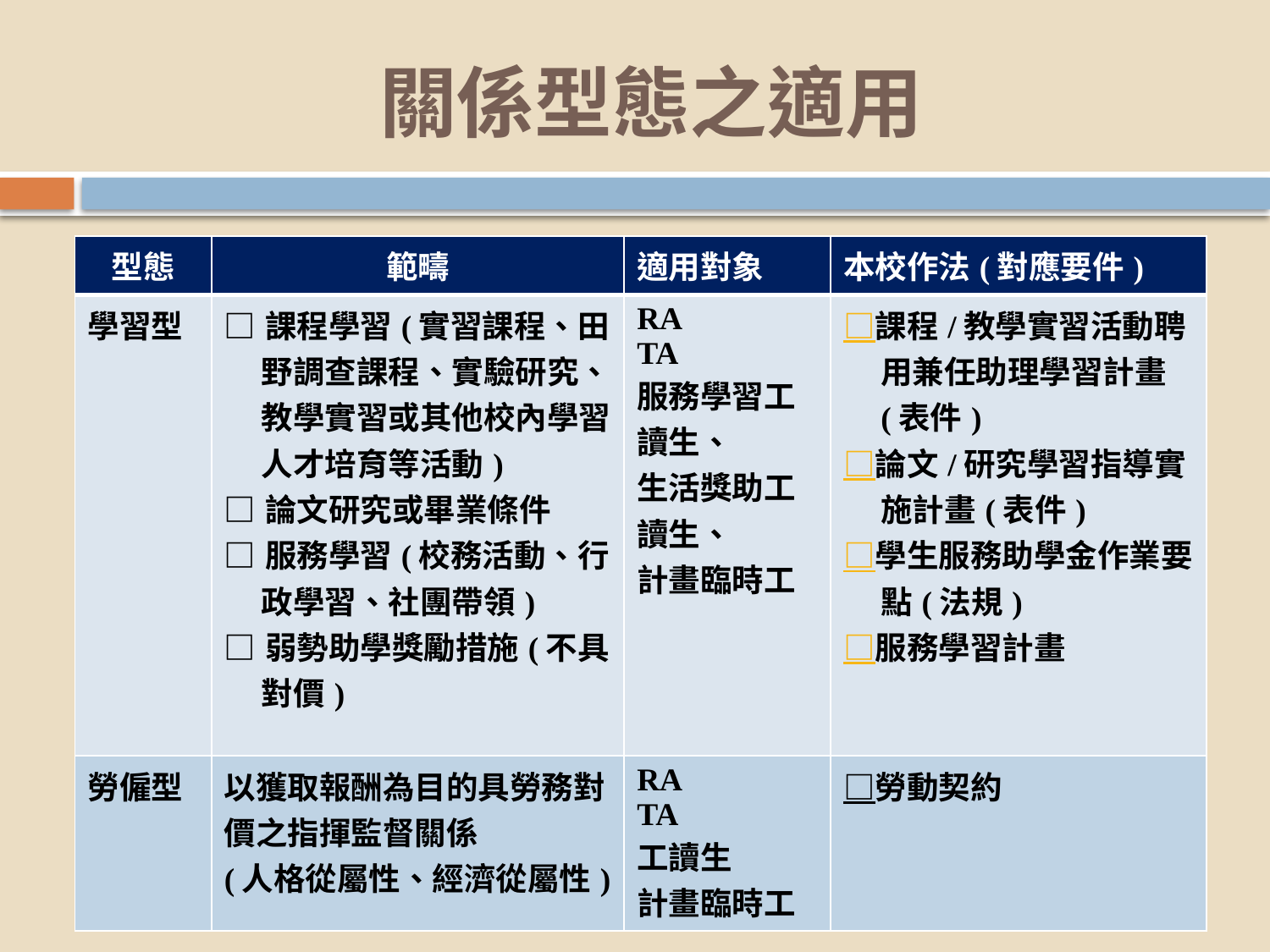

# 關係型態之適用
| 型態 | 範疇 | 適用對象 | 本校作法(對應要件) |
| --- | --- | --- | --- |
| 學習型 | □課程學習(實習課程、田野調查課程、實驗研究、教學實習或其他校內學習人才培育等活動) □論文研究或畢業條件 □服務學習(校務活動、行政學習、社團帶領) □弱勢助學獎勵措施(不具對價) | RA TA 服務學習工讀生、 生活獎助工讀生、 計畫臨時工 | □課程/教學實習活動聘用兼任助理學習計畫(表件) □論文/研究學習指導實施計畫(表件) □學生服務助學金作業要點(法規) □服務學習計畫 |
| 勞僱型 | 以獲取報酬為目的具勞務對價之指揮監督關係 (人格從屬性、經濟從屬性) | RA TA 工讀生 計畫臨時工 | □勞動契約 |